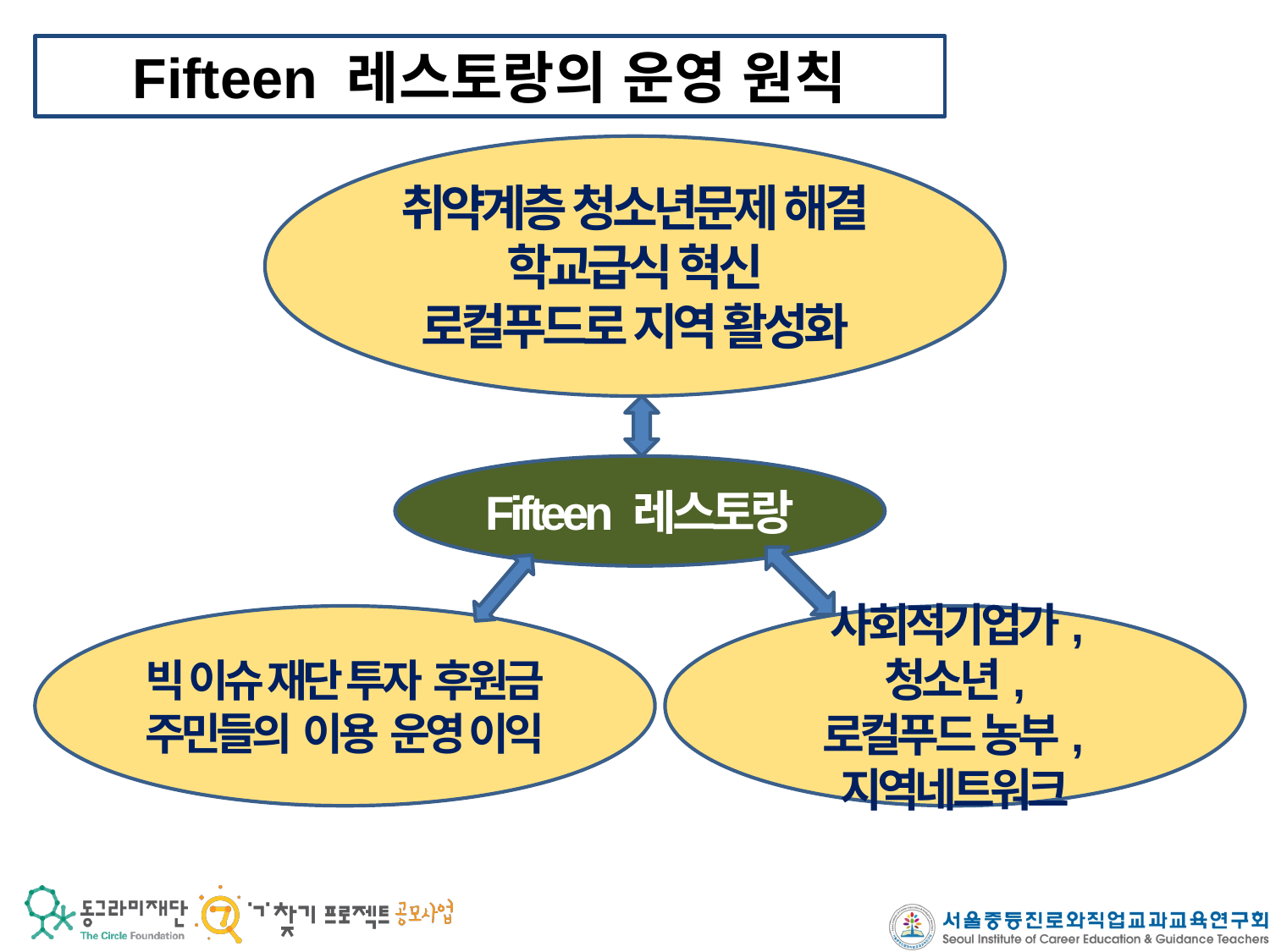

Fifteen 레스토랑의 운영 원칙
취약계층 청소년문제 해결
학교급식 혁신
로컬푸드로 지역 활성화

Fifteen 레스토랑

빅 이슈 재단 투자  후원금
주민들의  이용  운영 이익
사회적기업가, 청소년,
로컬푸드 농부,  지역네트워크